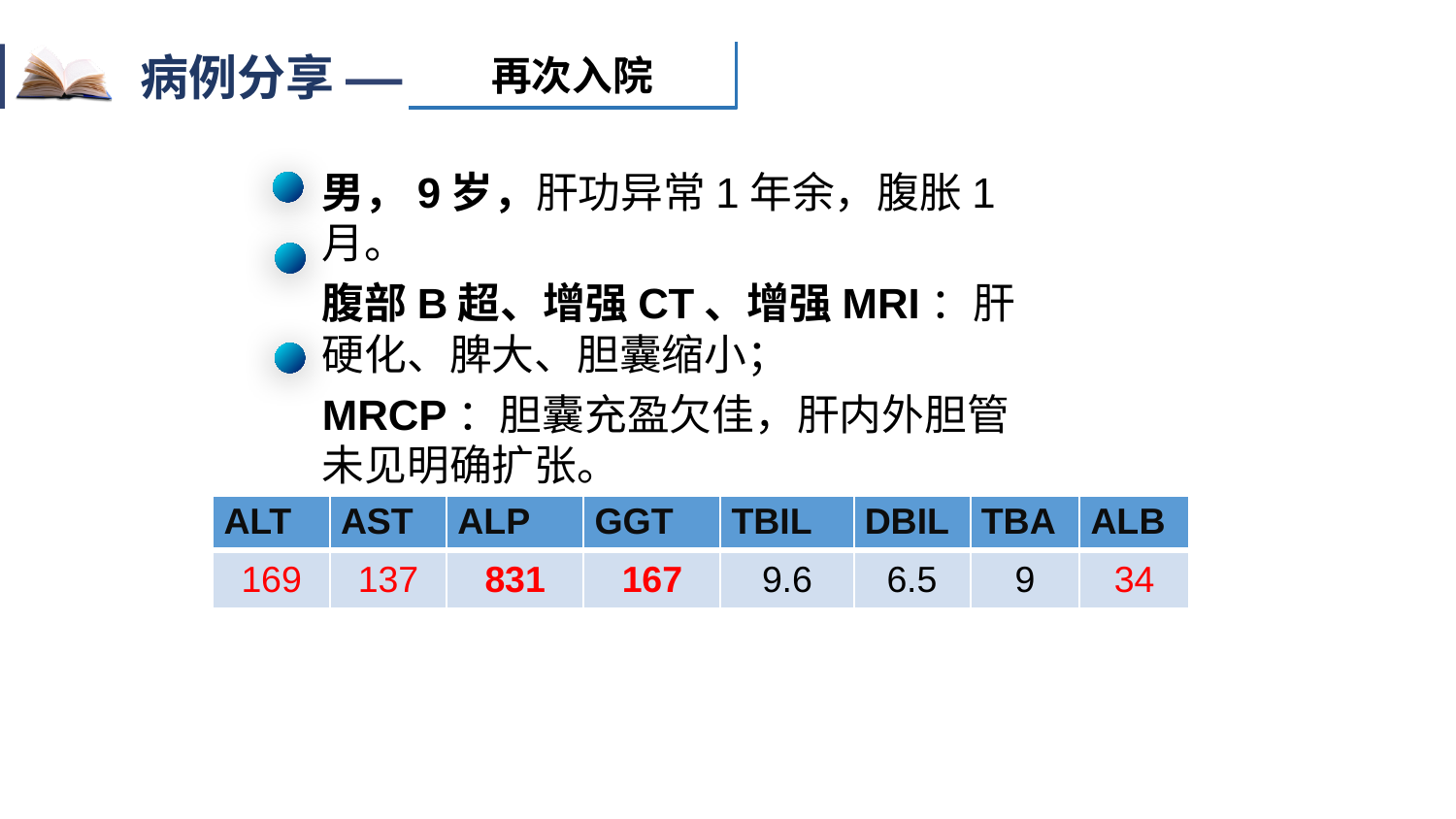

—
再次入院
病例分享
男，9岁，肝功异常1年余，腹胀1月。
腹部B超、增强CT、增强MRI：肝硬化、脾大、胆囊缩小；
MRCP：胆囊充盈欠佳，肝内外胆管未见明确扩张。

| ALT | AST | ALP | GGT | TBIL | DBIL | TBA | ALB |
| --- | --- | --- | --- | --- | --- | --- | --- |
| 169 | 137 | 831 | 167 | 9.6 | 6.5 | 9 | 34 |